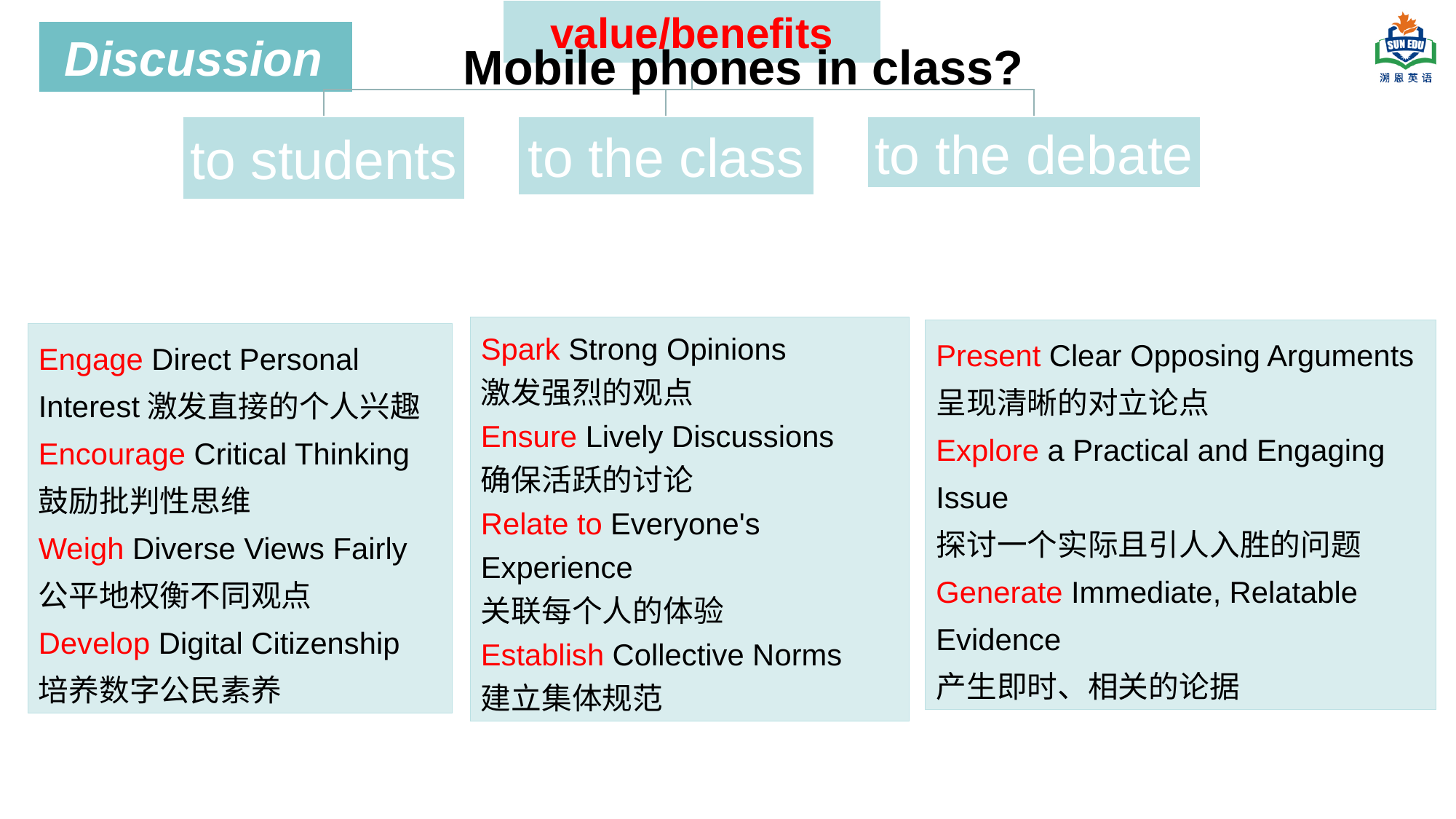

Discussion
Mobile phones in class?
value/benefits
to students
to the class
to the debate
Spark Strong Opinions
激发强烈的观点
Ensure Lively Discussions
确保活跃的讨论
Relate to Everyone's Experience
关联每个人的体验
Establish Collective Norms
建立集体规范
Present Clear Opposing Arguments
呈现清晰的对立论点
Explore a Practical and Engaging Issue
探讨一个实际且引人入胜的问题
Generate Immediate, Relatable Evidence
产生即时、相关的论据
Engage Direct Personal Interest激发直接的个人兴趣
Encourage Critical Thinking
鼓励批判性思维
Weigh Diverse Views Fairly
公平地权衡不同观点
Develop Digital Citizenship
培养数字公民素养